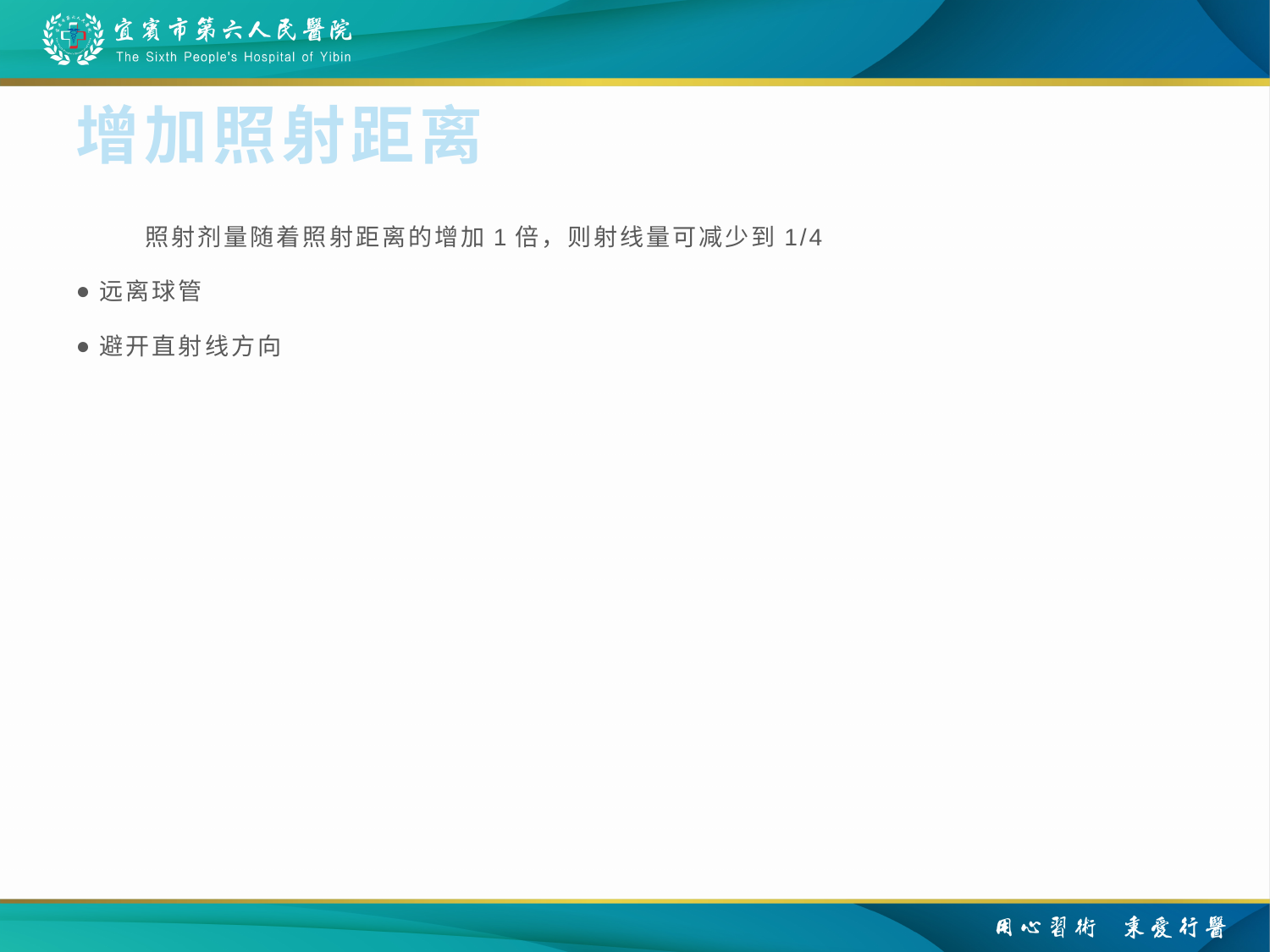

# 增加照射距离
        照射剂量随着照射距离的增加1倍，则射线量可减少到1/4
远离球管
避开直射线方向